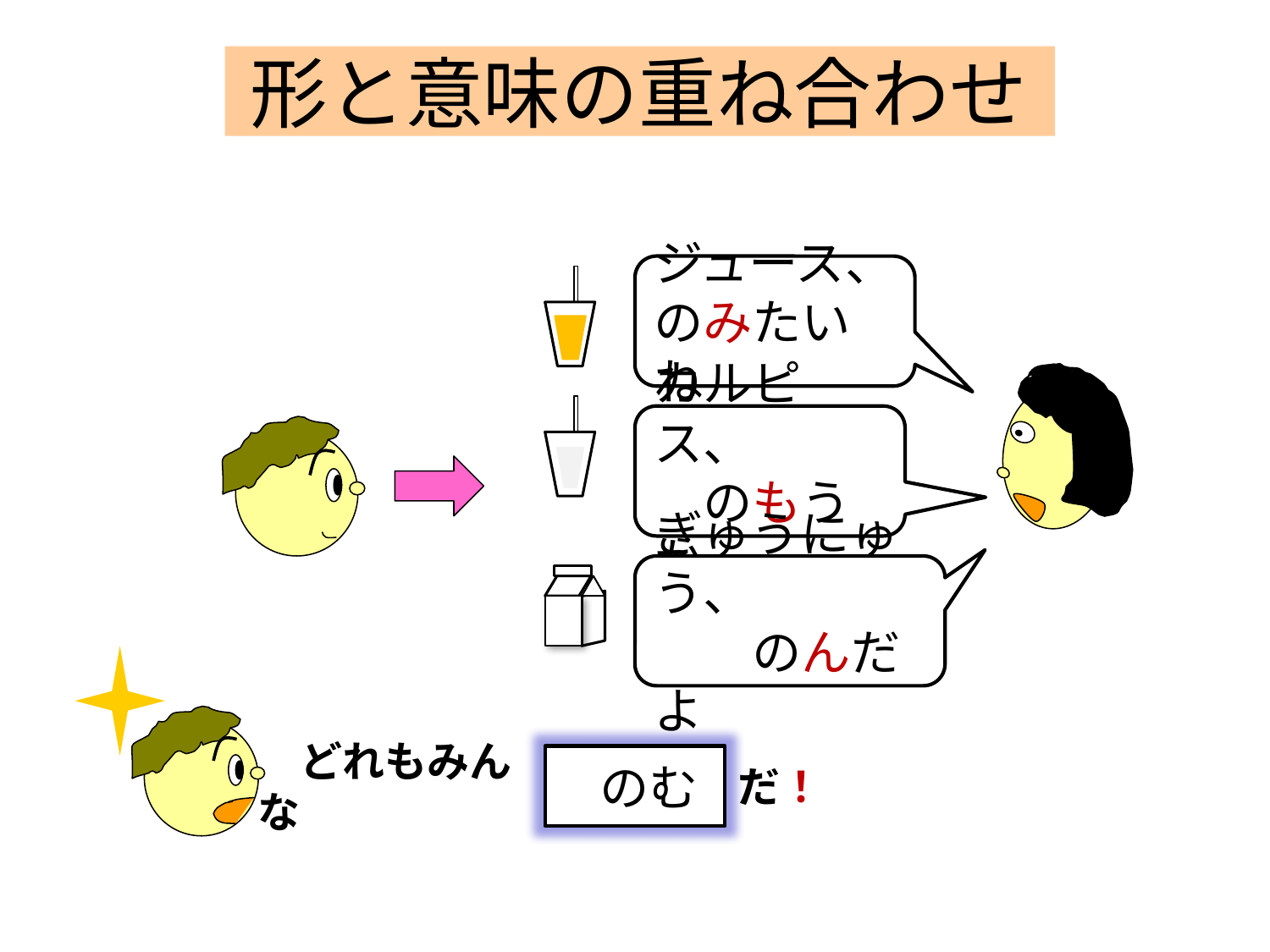

形と意味の重ね合わせ
ジュース、
のみたいね

カルピス、
　のもうか

ぎゅうにゅう、
　　のんだよ

　どれもみんな
　のむ
だ！